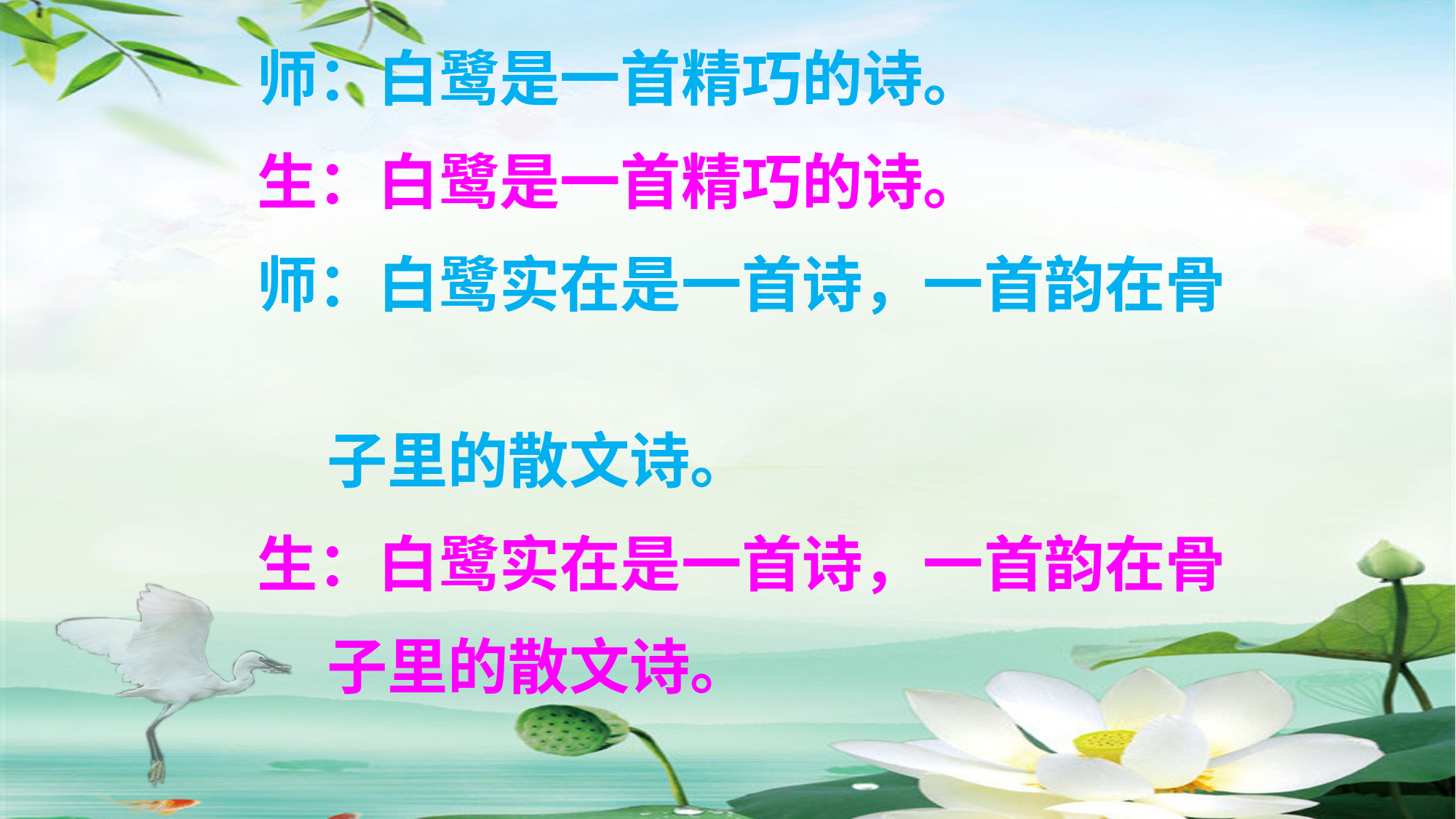

师：白鹭是一首精巧的诗。
生：白鹭是一首精巧的诗。
师：白鹭实在是一首诗，一首韵在骨
    子里的散文诗。
生：白鹭实在是一首诗，一首韵在骨
    子里的散文诗。